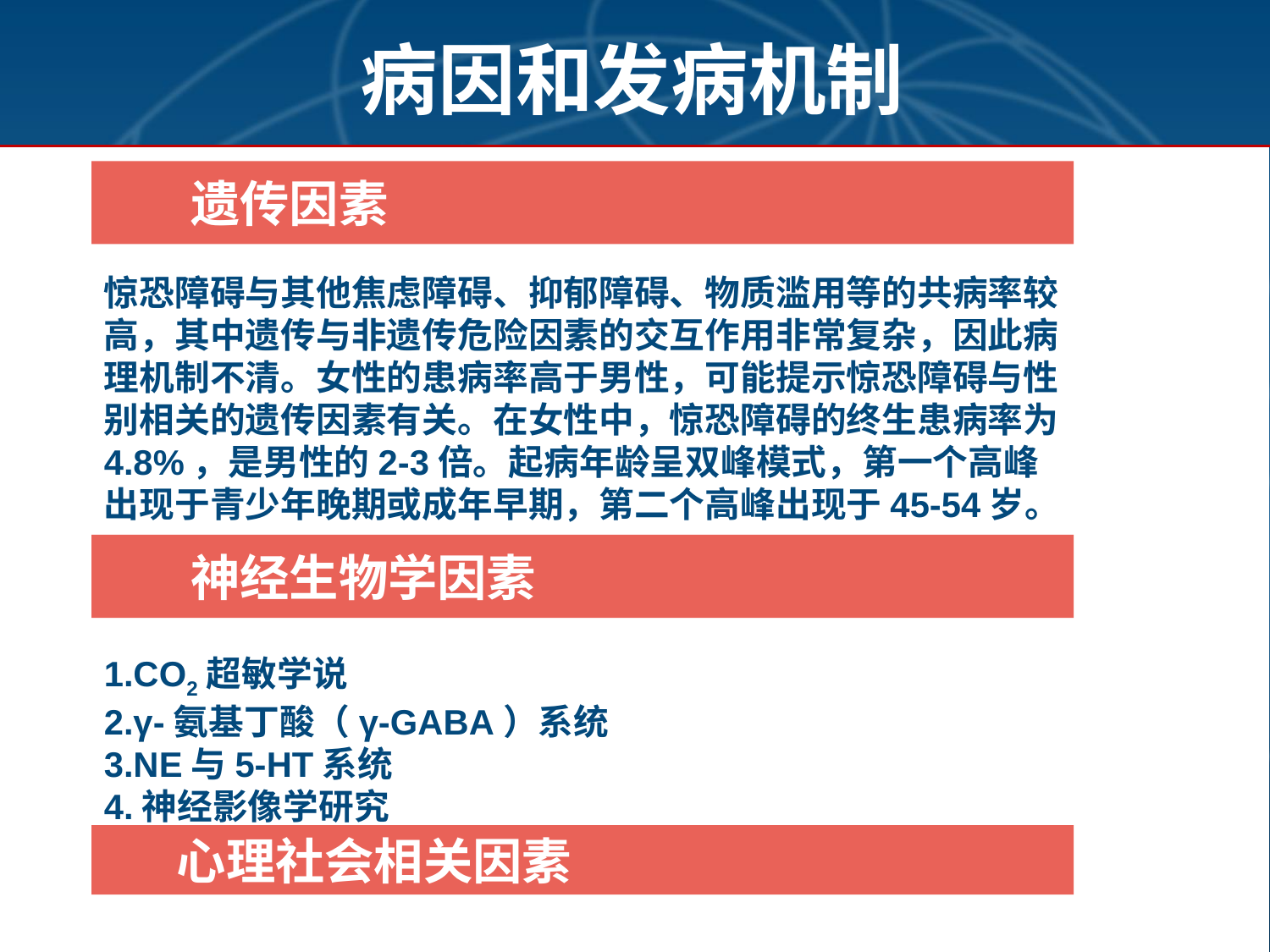

病因和发病机制
遗传因素
惊恐障碍与其他焦虑障碍、抑郁障碍、物质滥用等的共病率较高，其中遗传与非遗传危险因素的交互作用非常复杂，因此病理机制不清。女性的患病率高于男性，可能提示惊恐障碍与性别相关的遗传因素有关。在女性中，惊恐障碍的终生患病率为4.8%，是男性的2-3倍。起病年龄呈双峰模式，第一个高峰出现于青少年晚期或成年早期，第二个高峰出现于45-54岁。

1.CO2超敏学说
2.γ-氨基丁酸（γ-GABA）系统
3.NE与5-HT系统
4.神经影像学研究

神经生物学因素

        心理社会相关因素